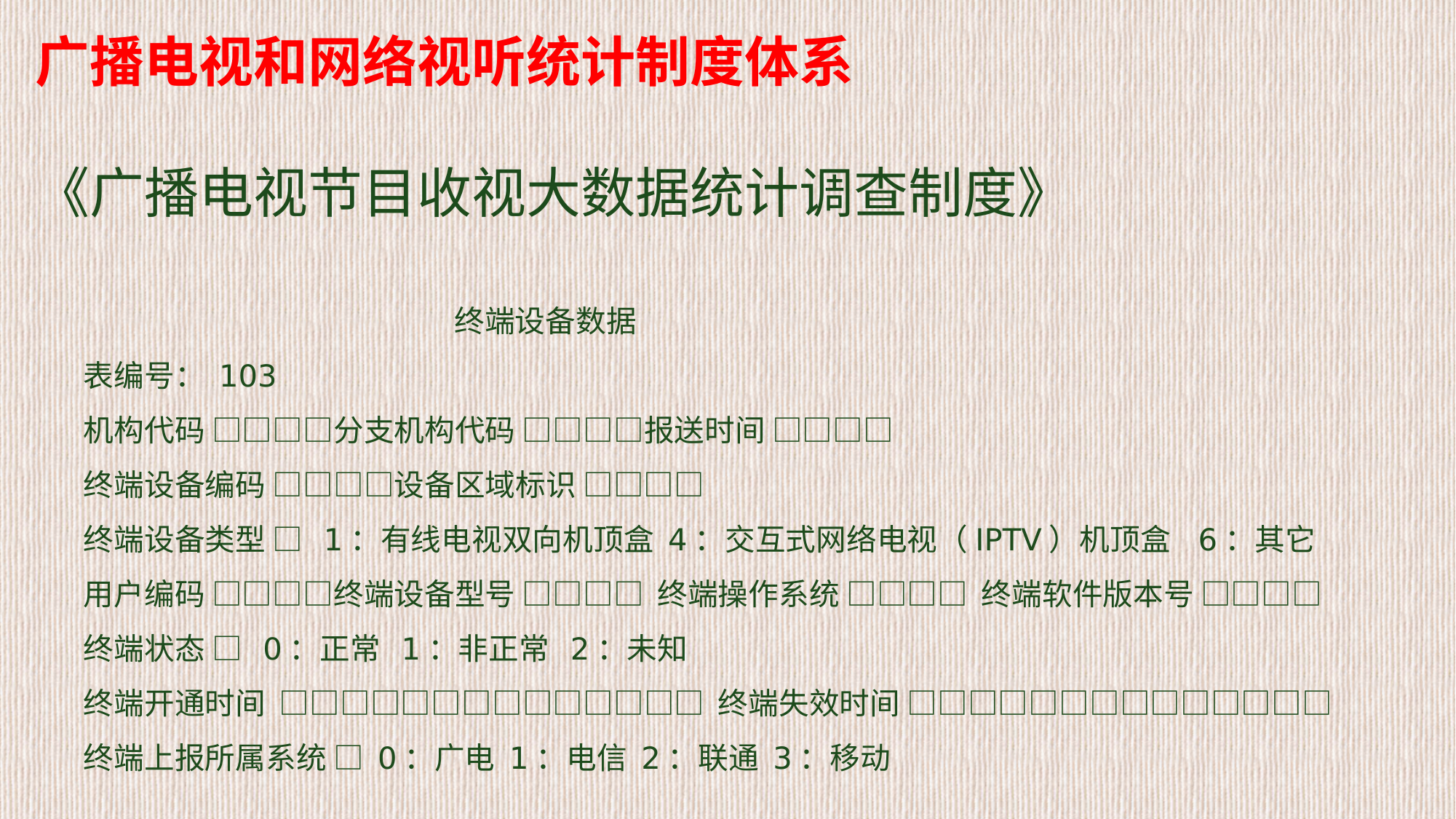

# 广播电视和网络视听统计制度体系 《广播电视节目收视大数据统计调查制度》
                                                      终端设备数据
表编号： 103
机构代码 □□□□分支机构代码 □□□□报送时间 □□□□
终端设备编码 □□□□设备区域标识 □□□□
终端设备类型 □  1：有线电视双向机顶盒 4：交互式网络电视（IPTV）机顶盒   6：其它
用户编码 □□□□终端设备型号 □□□□  终端操作系统 □□□□  终端软件版本号 □□□□
终端状态 □  0：正常  1：非正常  2：未知
终端开通时间  □□□□□□□□□□□□□□  终端失效时间 □□□□□□□□□□□□□□
终端上报所属系统 □ 0：广电 1：电信 2：联通 3：移动